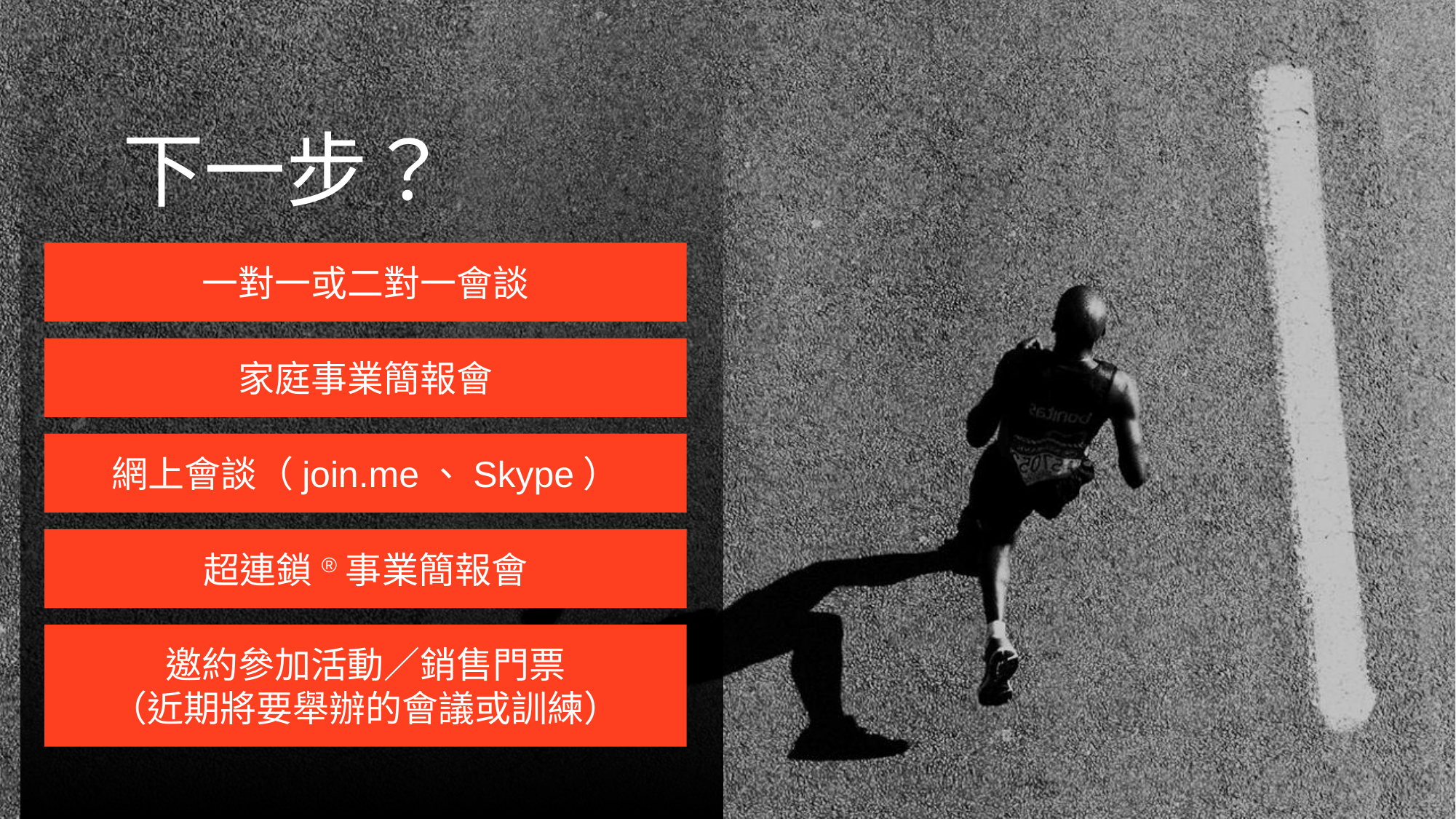

下一步？
一對一或二對一會談
家庭事業簡報會
網上會談（join.me、Skype）
超連鎖®事業簡報會
邀約參加活動／銷售門票
（近期將要舉辦的會議或訓練）